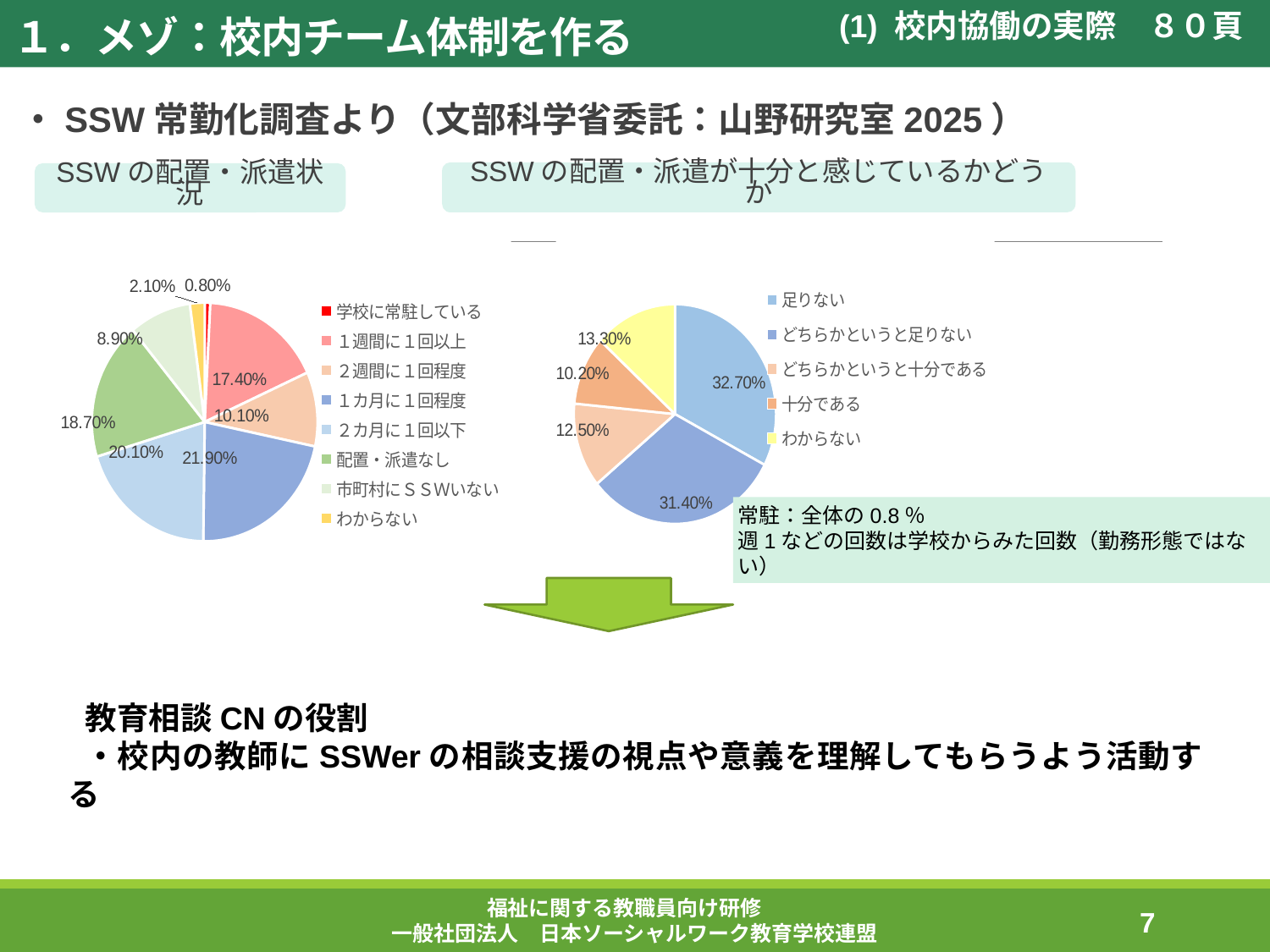

１．メゾ：校内チーム体制を作る
(1) 校内協働の実際　８０頁
・SSW常勤化調査より（文部科学省委託：山野研究室2025）

SSWの配置・派遣が十分と感じているかどうか
SSWの配置・派遣状況

### Chart

| Category |  |
|---|---|
| 学校に常駐している | 0.008 |
| １週間に１回以上 | 0.174 |
| ２週間に１回程度 | 0.101 |
| １カ月に１回程度 | 0.219 |
| ２カ月に１回以下 | 0.201 |
| 配置・派遣なし | 0.187 |
| 市町村にＳＳＷいない | 0.089 |
| わからない | 0.021 |

### Chart

| Category |  |
|---|---|
| 足りない | 0.327 |
| どちらかというと足りない | 0.314 |
| どちらかというと十分である | 0.125 |
| 十分である | 0.102 |
| わからない | 0.133 |
常駐：全体の0.8％
週1などの回数は学校からみた回数（勤務形態ではない）

教育相談CNの役割
・校内の教師にSSWerの相談支援の視点や意義を理解してもらうよう活動する
福祉に関する教職員向け研修
一般社団法人　日本ソーシャルワーク教育学校連盟
7